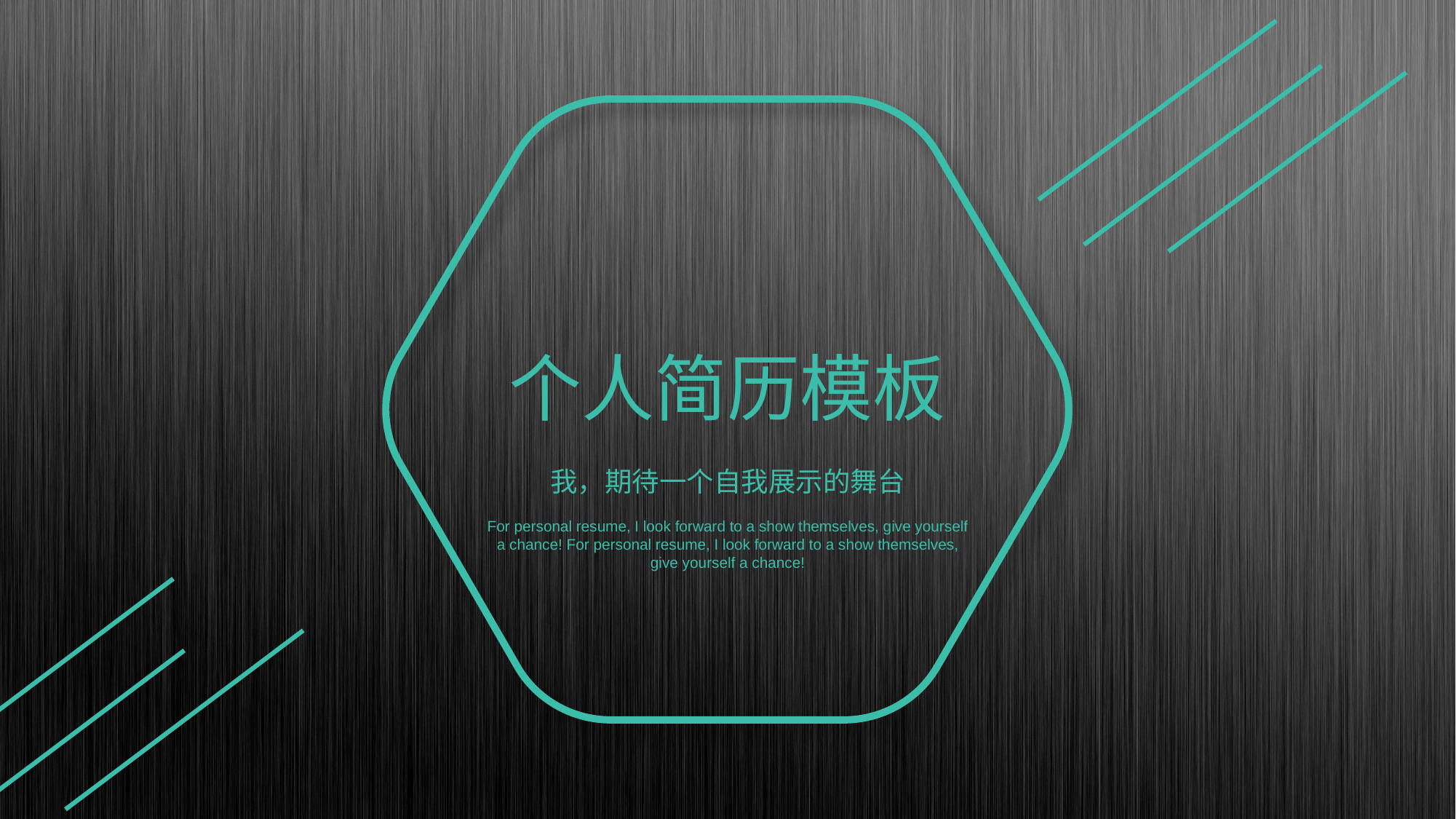

个人简历模板
我，期待一个自我展示的舞台
For personal resume, I look forward to a show themselves, give yourself a chance! For personal resume, I look forward to a show themselves, give yourself a chance!